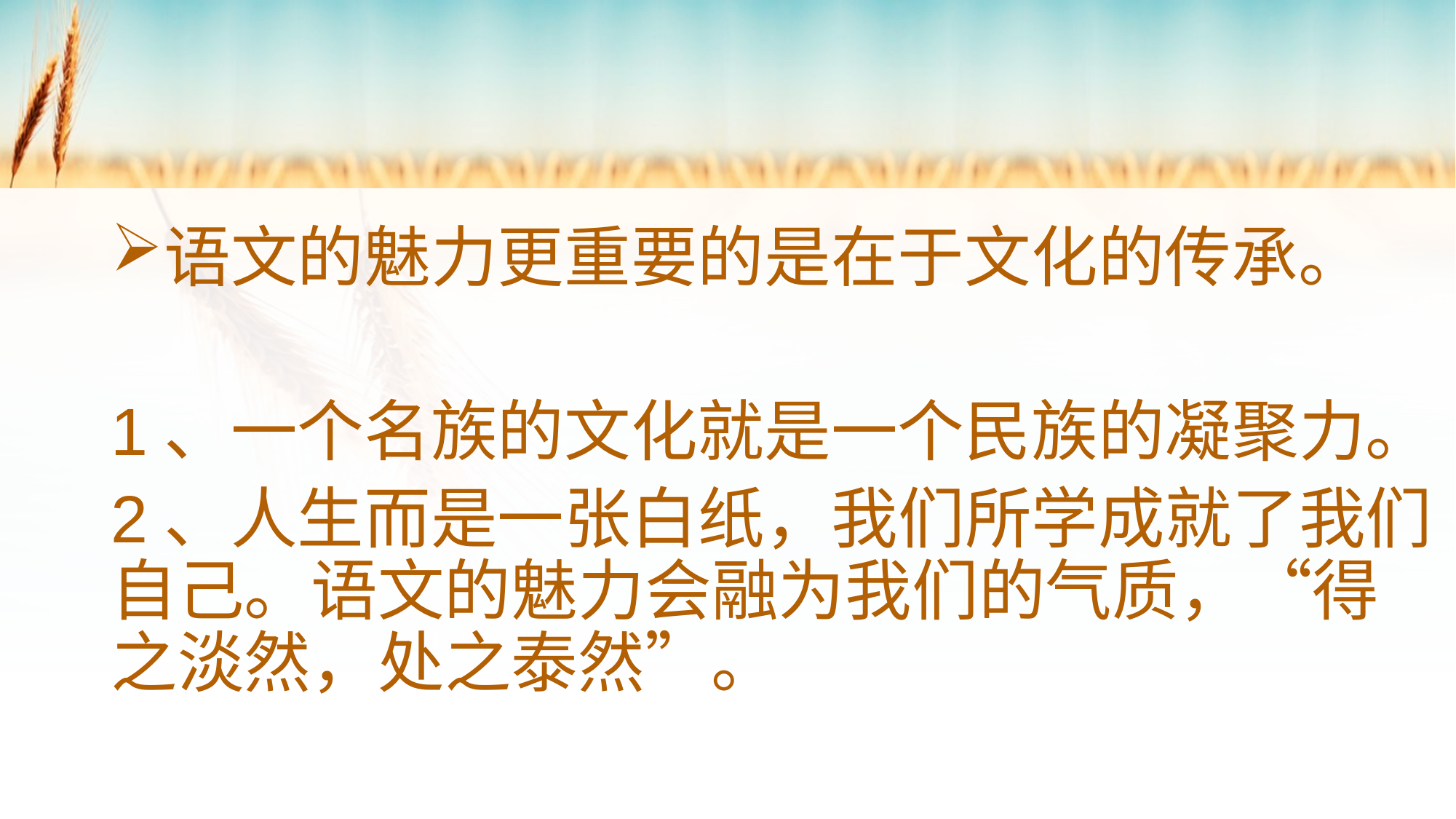

#
语文的魅力更重要的是在于文化的传承。

1、一个名族的文化就是一个民族的凝聚力。
2、人生而是一张白纸，我们所学成就了我们自己。语文的魅力会融为我们的气质，“得之淡然，处之泰然”。